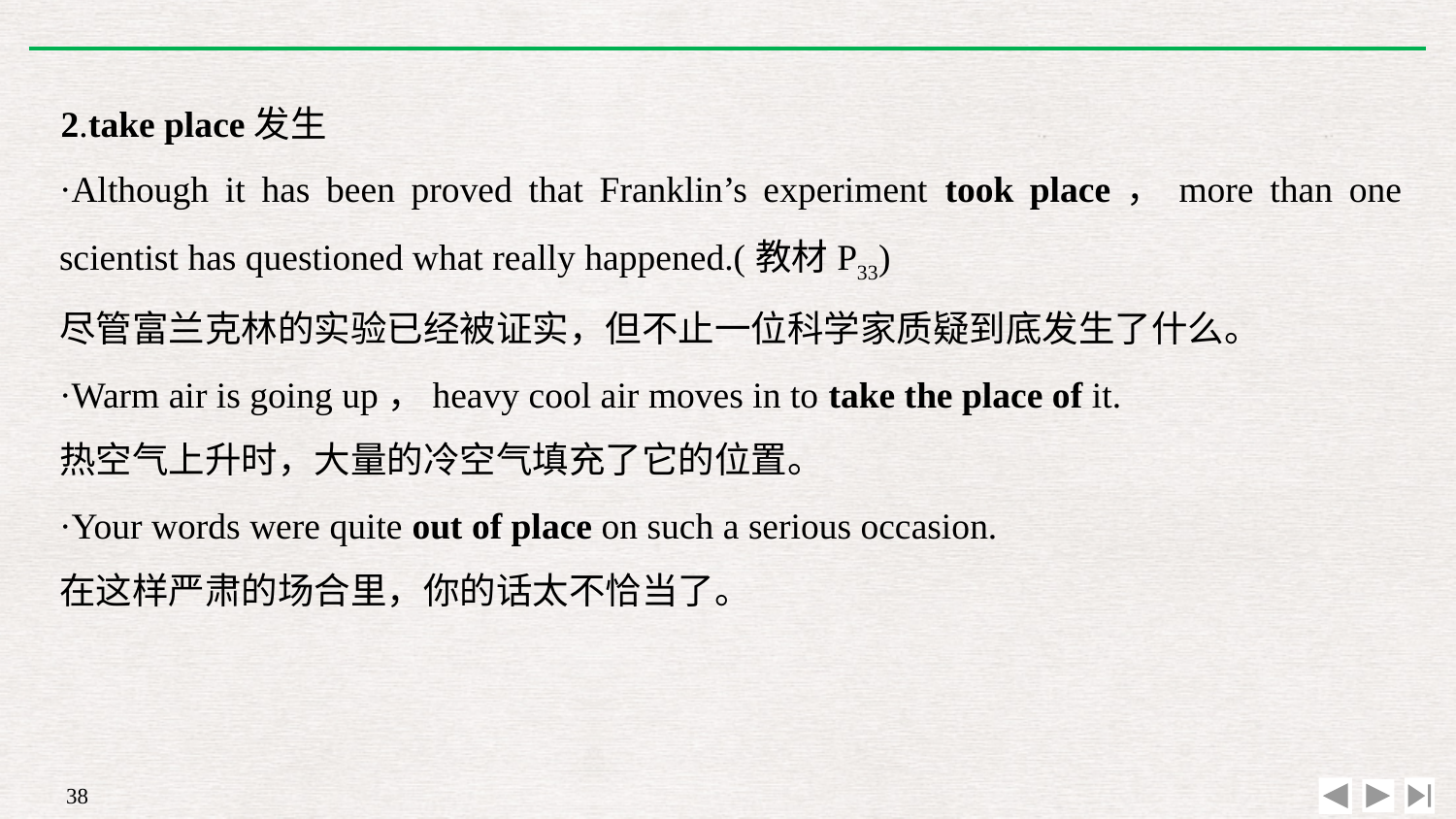

2.take place发生
·Although it has been proved that Franklin’s experiment took place，more than one scientist has questioned what really happened.(教材P33)
尽管富兰克林的实验已经被证实，但不止一位科学家质疑到底发生了什么。
·Warm air is going up，heavy cool air moves in to take the place of it.
热空气上升时，大量的冷空气填充了它的位置。
·Your words were quite out of place on such a serious occasion.
在这样严肃的场合里，你的话太不恰当了。